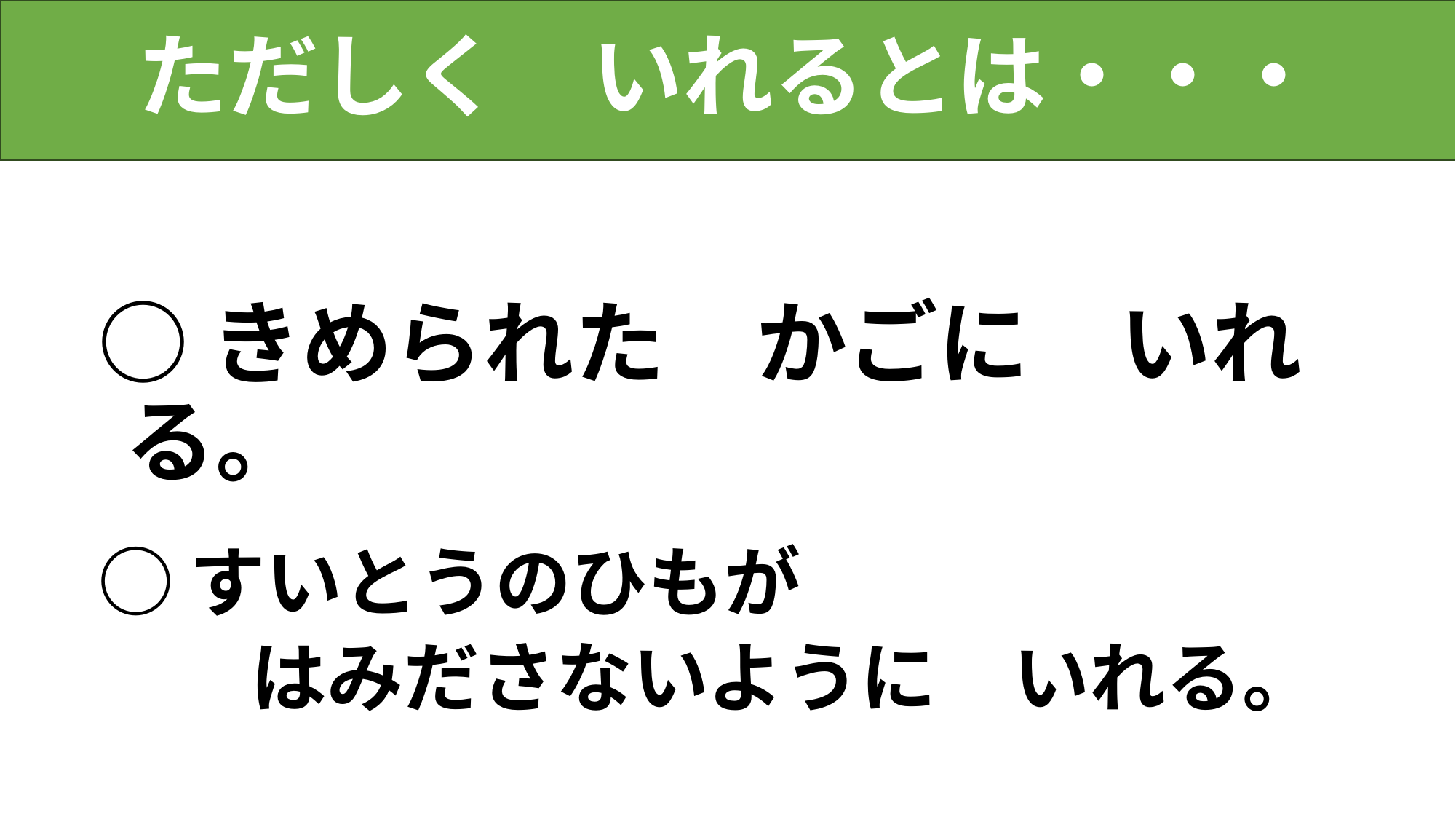

# ただしく　いれるとは・・・
○きめられた　かごに　いれる。

○すいとうのひもが　​
　　はみださないように　いれる。​